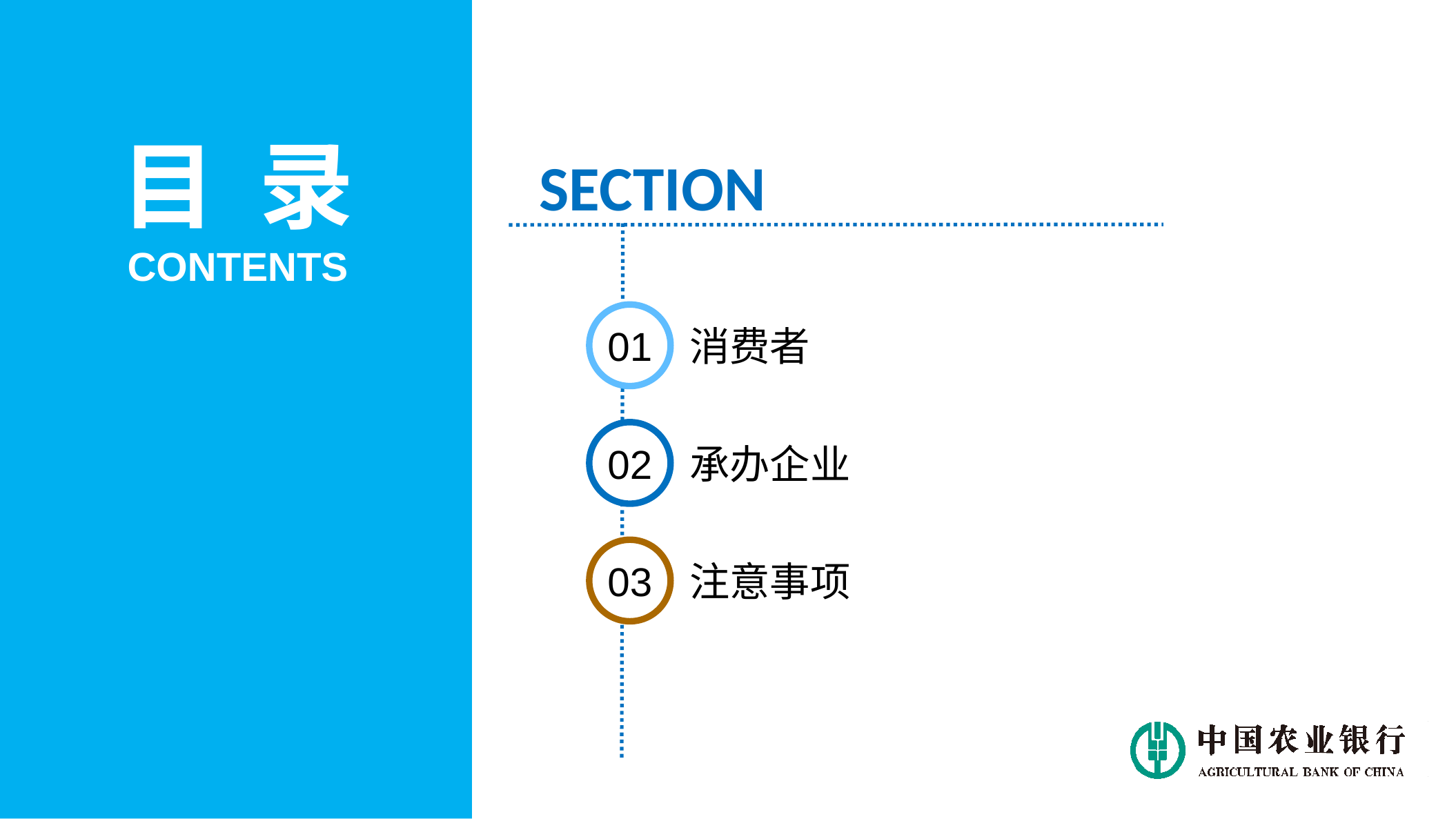

目  录
SECTION
CONTENTS
01
消费者
02
承办企业
03
注意事项